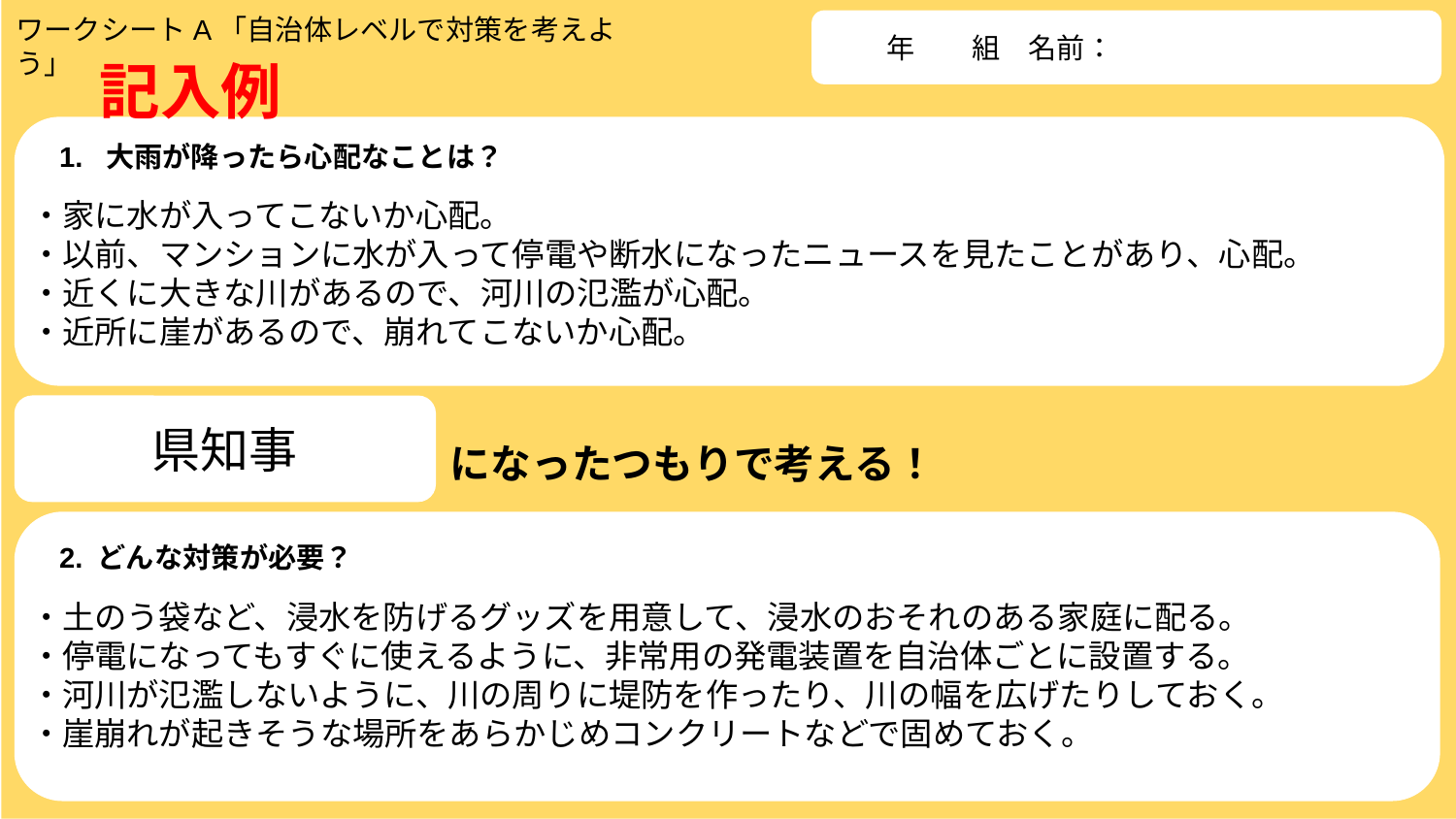

ワークシートA「自治体レベルで対策を考えよう」
　　年　　組　名前：
記入例

1.  大雨が降ったら心配なことは？
・家に水が入ってこないか心配。
・以前、マンションに水が入って停電や断水になったニュースを見たことがあり、心配。
・近くに大きな川があるので、河川の氾濫が心配。
・近所に崖があるので、崩れてこないか心配。
県知事
になったつもりで考える！

2. どんな対策が必要？
・土のう袋など、浸水を防げるグッズを用意して、浸水のおそれのある家庭に配る。
・停電になってもすぐに使えるように、非常用の発電装置を自治体ごとに設置する。
・河川が氾濫しないように、川の周りに堤防を作ったり、川の幅を広げたりしておく。
・崖崩れが起きそうな場所をあらかじめコンクリートなどで固めておく。